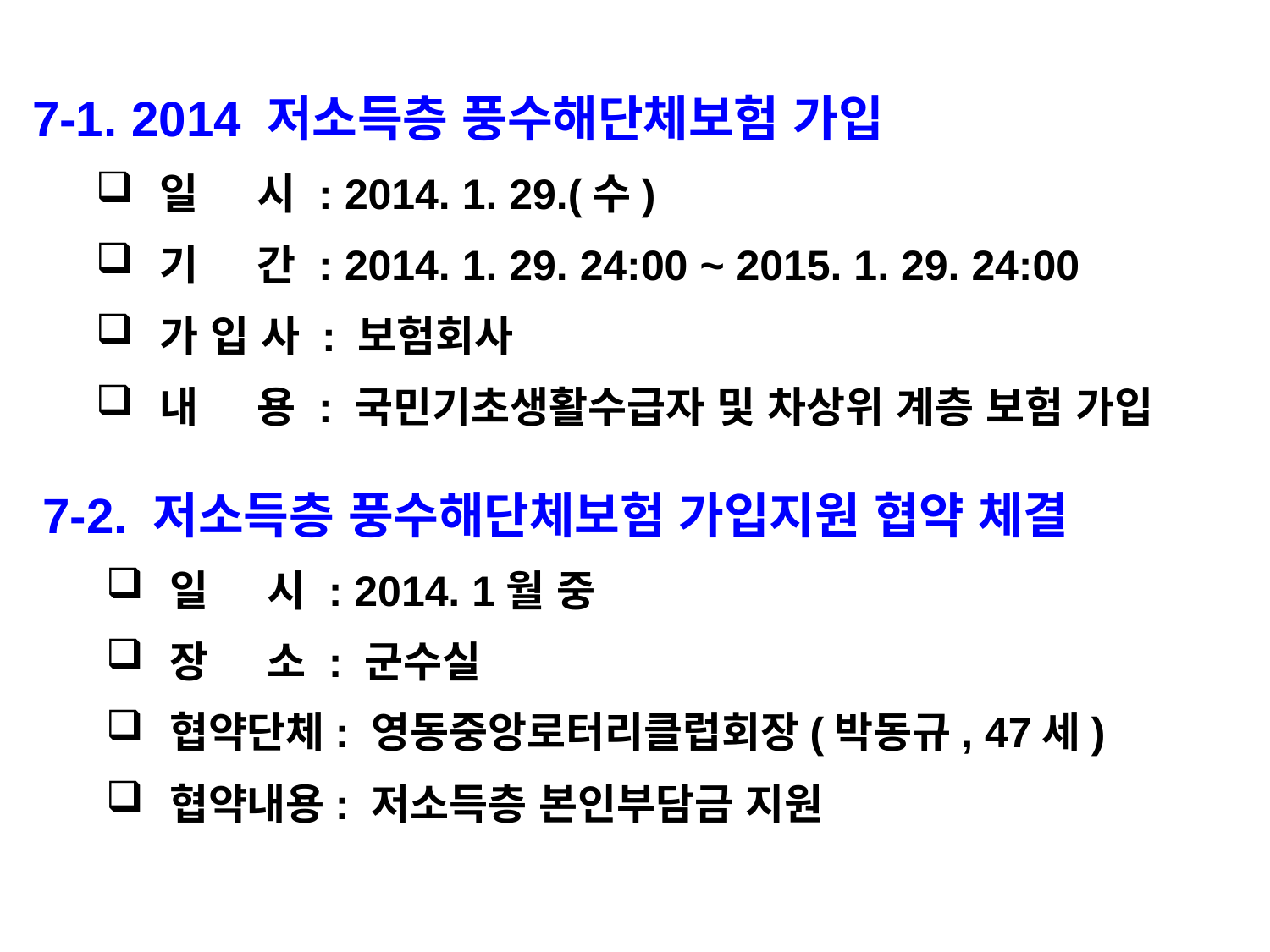

7-1. 2014 저소득층 풍수해단체보험 가입
일     시 : 2014. 1. 29.(수)
기     간 : 2014. 1. 29. 24:00 ~ 2015. 1. 29. 24:00
가 입 사 : 보험회사
내     용 : 국민기초생활수급자 및 차상위 계층 보험 가입
7-2. 저소득층 풍수해단체보험 가입지원 협약 체결
일     시 : 2014. 1월 중
장     소 : 군수실
협약단체: 영동중앙로터리클럽회장(박동규, 47세)
협약내용: 저소득층 본인부담금 지원